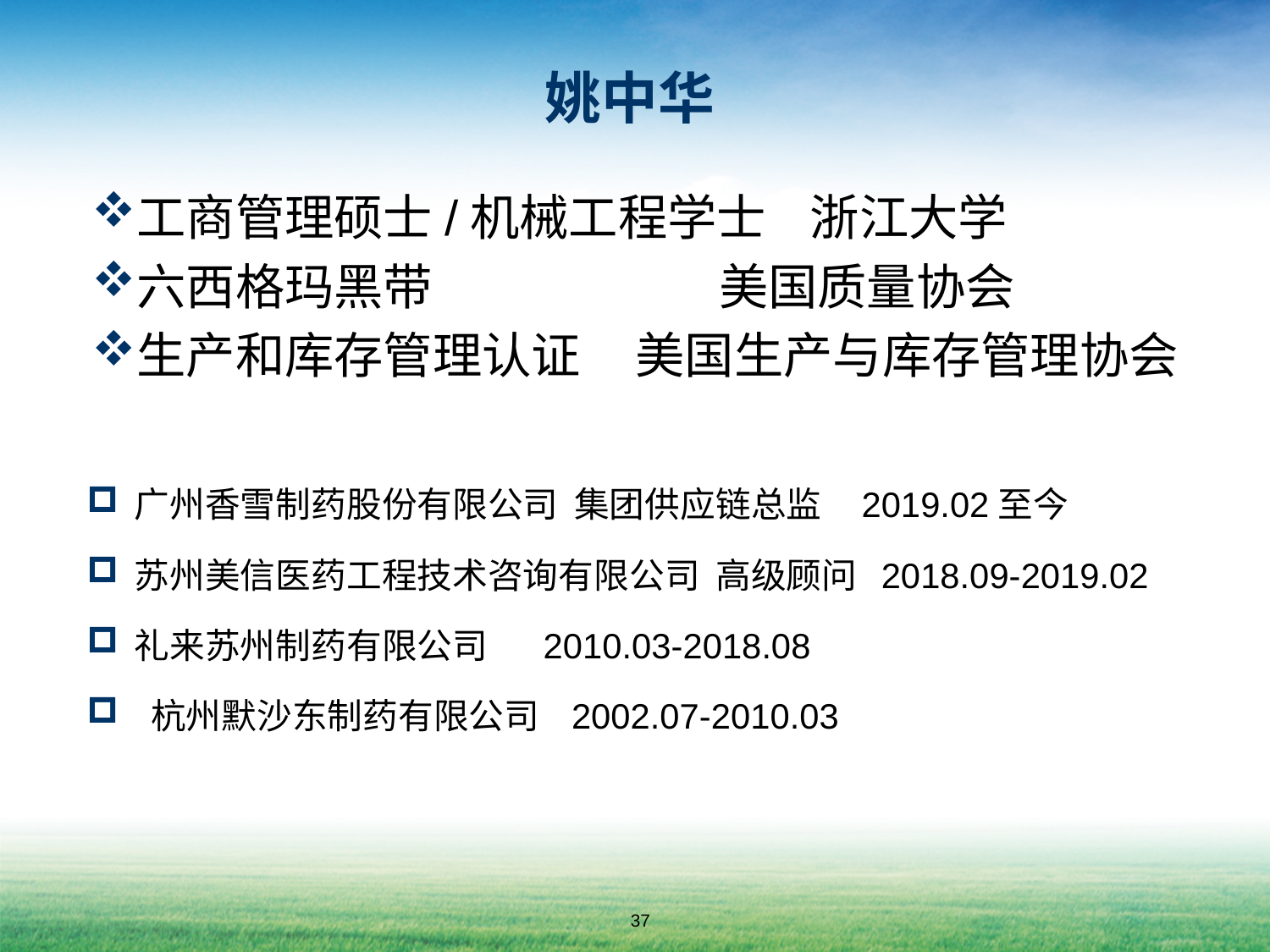

# 姚中华
工商管理硕士/机械工程学士    浙江大学
六西格玛黑带                          美国质量协会
生产和库存管理认证     美国生产与库存管理协会

广州香雪制药股份有限公司  集团供应链总监    2019.02至今
苏州美信医药工程技术咨询有限公司  高级顾问  2018.09-2019.02
礼来苏州制药有限公司      2010.03-2018.08
 杭州默沙东制药有限公司   2002.07-2010.03
37